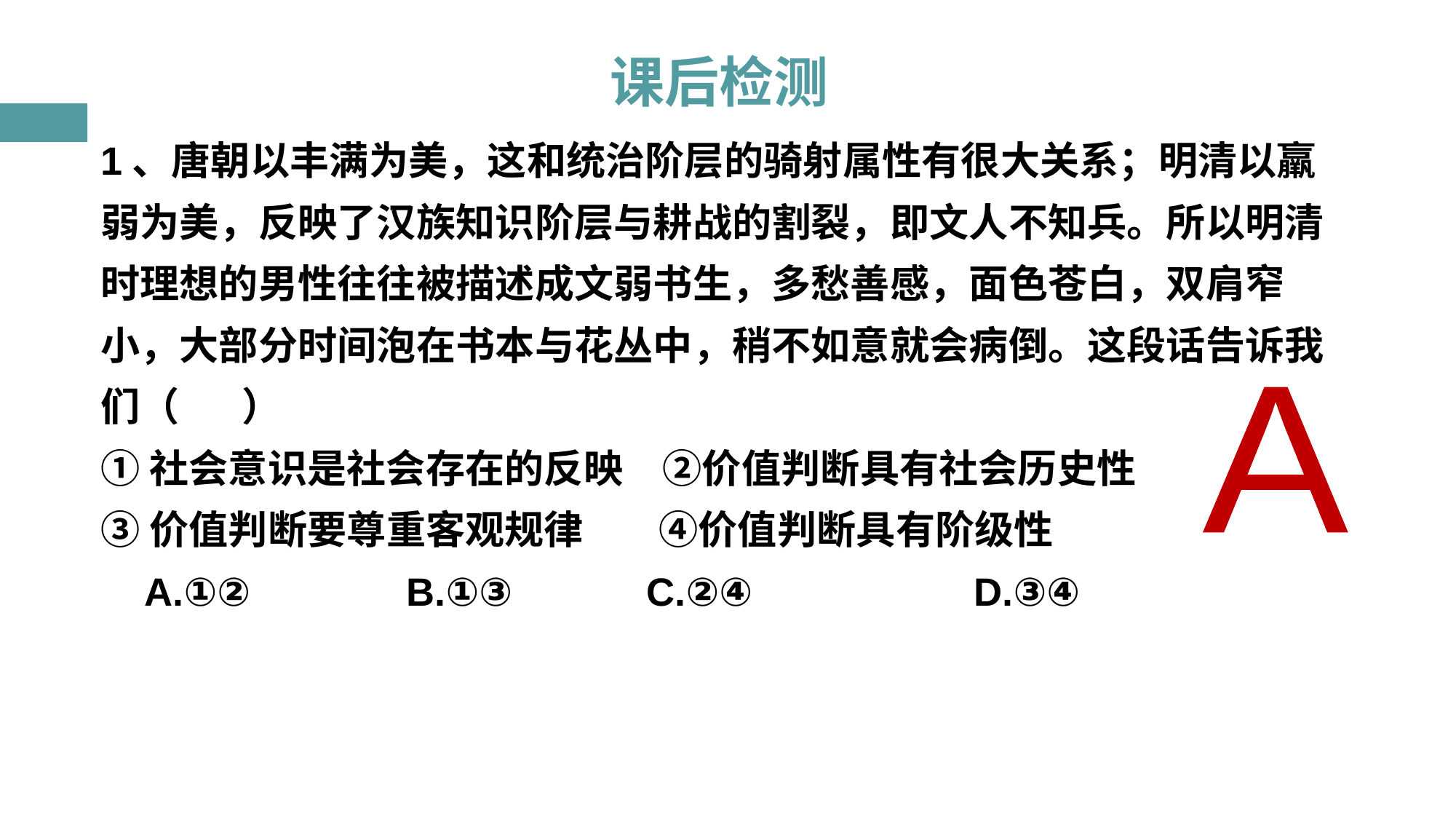

# 课后检测
1、唐朝以丰满为美，这和统治阶层的骑射属性有很大关系；明清以羸弱为美，反映了汉族知识阶层与耕战的割裂，即文人不知兵。所以明清时理想的男性往往被描述成文弱书生，多愁善感，面色苍白，双肩窄小，大部分时间泡在书本与花丛中，稍不如意就会病倒。这段话告诉我们（       ）
①社会意识是社会存在的反映　②价值判断具有社会历史性
③价值判断要尊重客观规律　    ④价值判断具有阶级性
    A.①②  	        B.①③  	         	C.②④  		D.③④
A